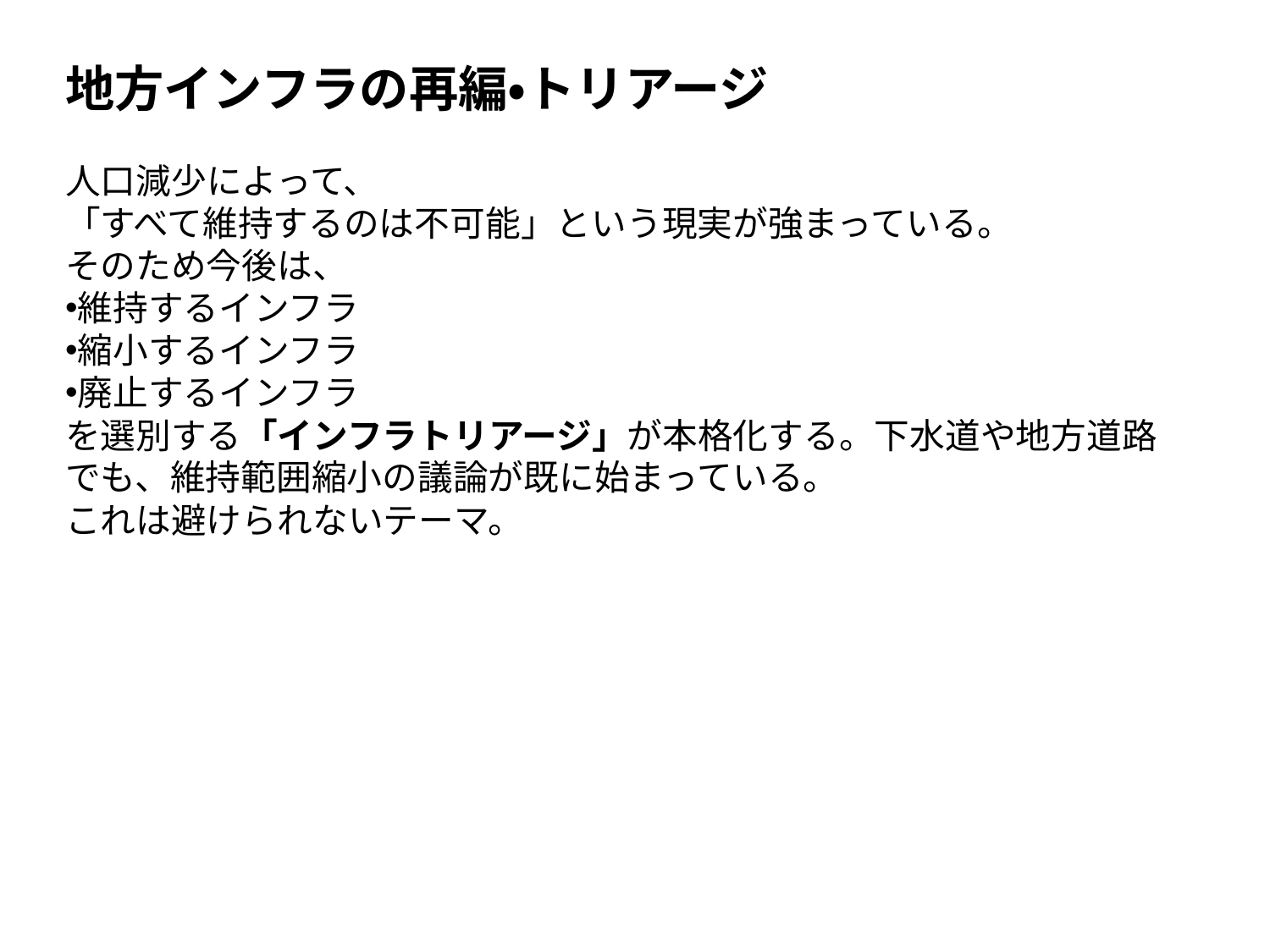

地方インフラの再編・トリアージ

人口減少によって、
「すべて維持するのは不可能」という現実が強まっている。
そのため今後は、
維持するインフラ
縮小するインフラ
廃止するインフラ
を選別する「インフラトリアージ」が本格化する。下水道や地方道路でも、維持範囲縮小の議論が既に始まっている。
これは避けられないテーマ。